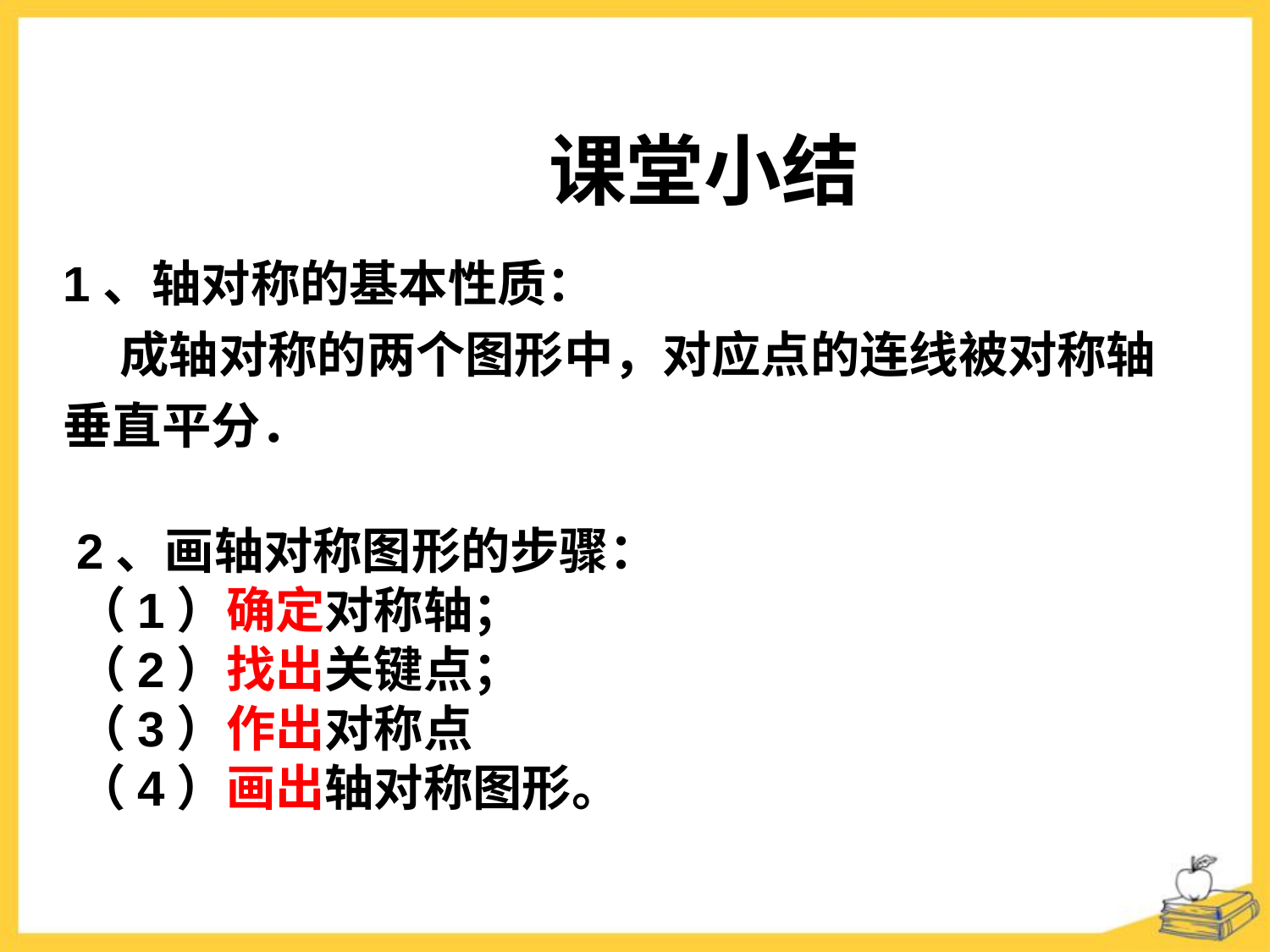

课堂小结
1、轴对称的基本性质：
    成轴对称的两个图形中，对应点的连线被对称轴垂直平分．

2、画轴对称图形的步骤：
（1）确定对称轴；
（2）找出关键点；
（3）作出对称点
（4）画出轴对称图形。